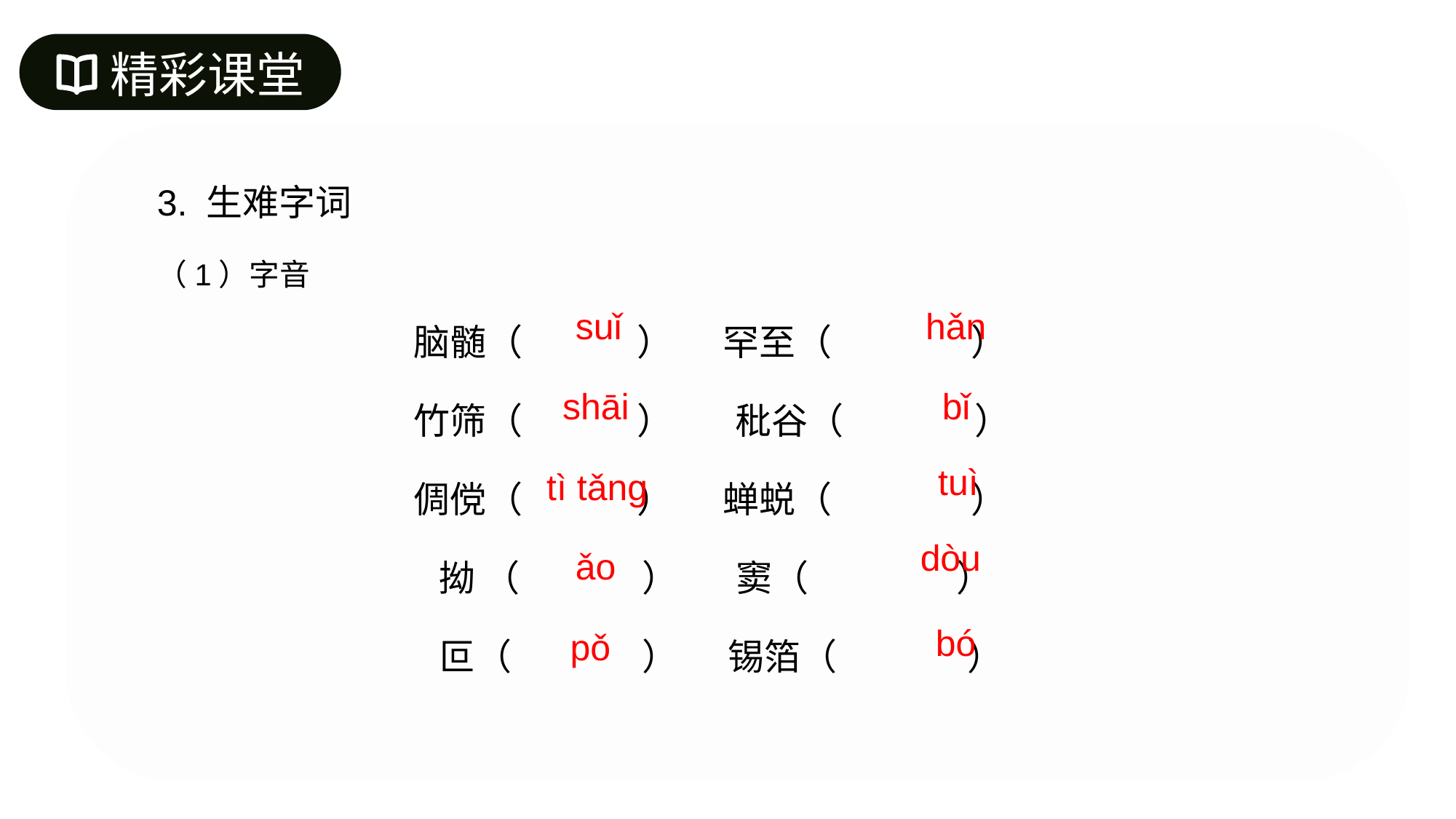

精彩课堂

3. 生难字词
（1）字音
脑髄（              ）      罕至（                 ）
竹筛（              ）   　秕谷（                ）
倜傥（              ）      蝉蜕（                 ）
  拗 （               ）       窦（                  ）
  叵（                ）      锡箔（                ）
suǐ
hǎn
shāi
bǐ
tuì
tì tǎng
dòu
ǎo
bó
pǒ